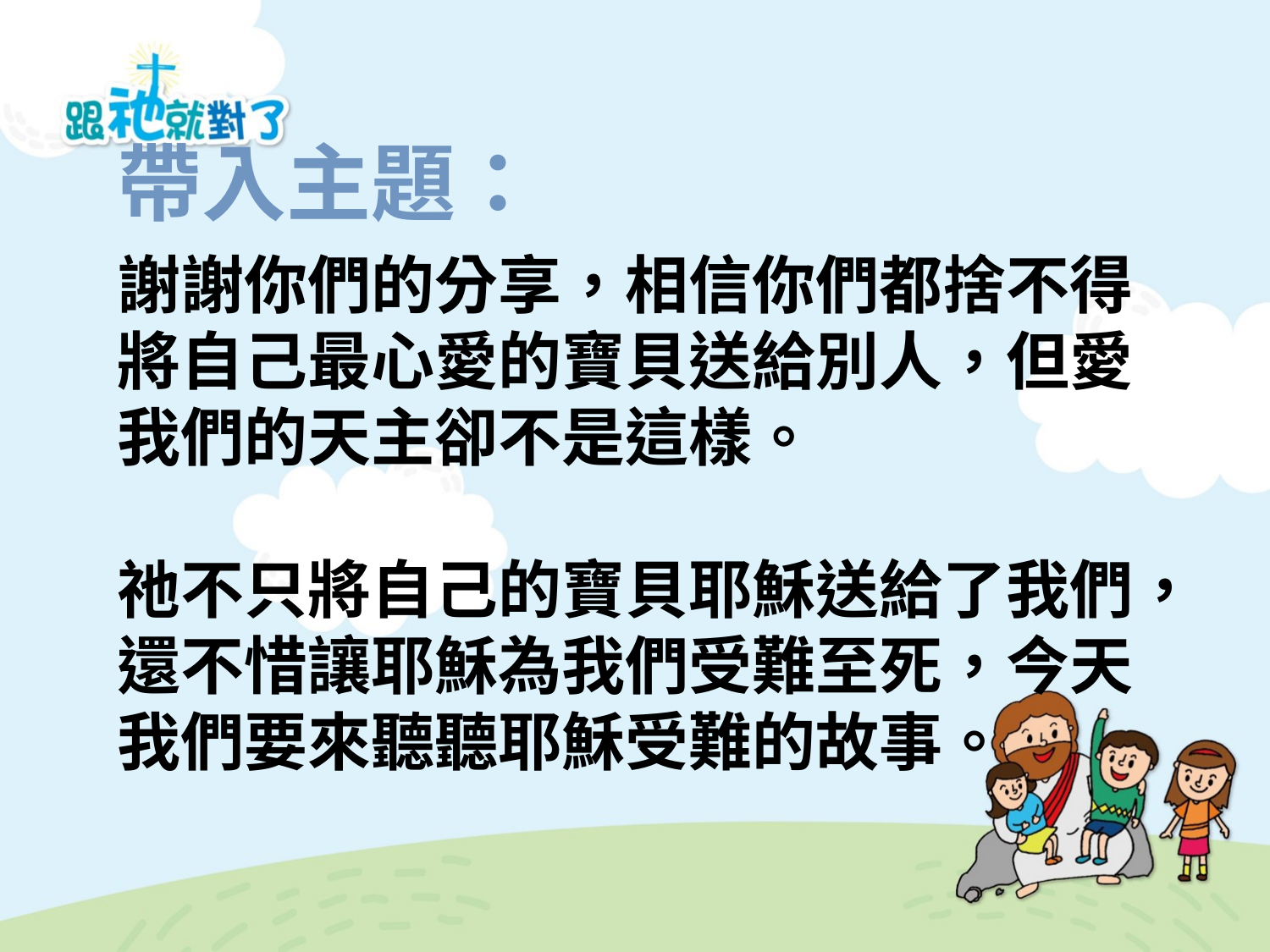

帶入主題：
謝謝你們的分享，相信你們都捨不得將自己最心愛的寶貝送給別人，但愛我們的天主卻不是這樣。

祂不只將自己的寶貝耶穌送給了我們，還不惜讓耶穌為我們受難至死，今天我們要來聽聽耶穌受難的故事。